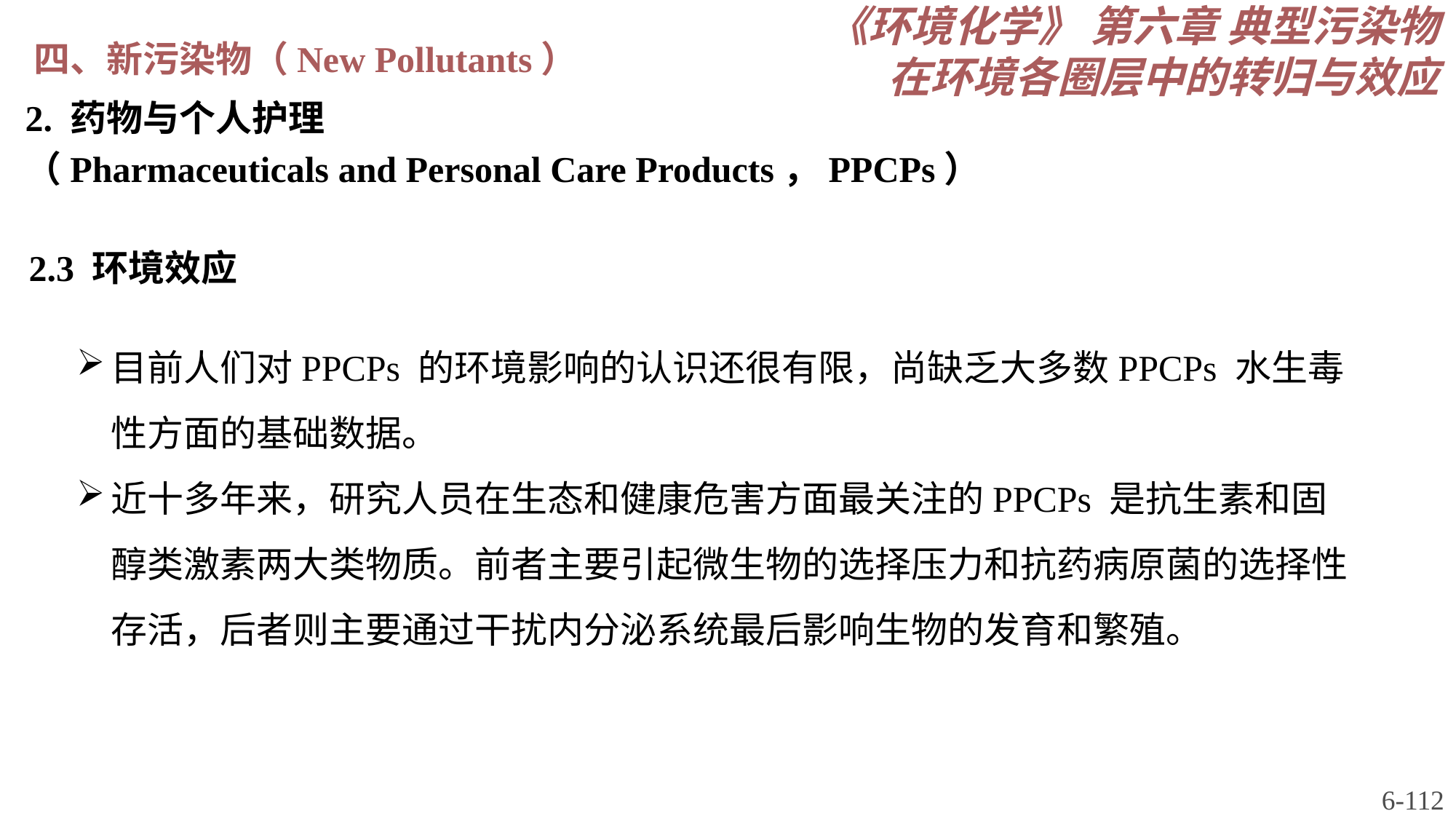

《环境化学》 第六章 典型污染物在环境各圈层中的转归与效应
四、新污染物（New Pollutants）
2. 药物与个人护理
（Pharmaceuticals and Personal Care Products，PPCPs）
2.3 环境效应
目前人们对PPCPs 的环境影响的认识还很有限，尚缺乏大多数PPCPs 水生毒性方面的基础数据。
近十多年来，研究人员在生态和健康危害方面最关注的PPCPs 是抗生素和固醇类激素两大类物质。前者主要引起微生物的选择压力和抗药病原菌的选择性存活，后者则主要通过干扰内分泌系统最后影响生物的发育和繁殖。
6-112